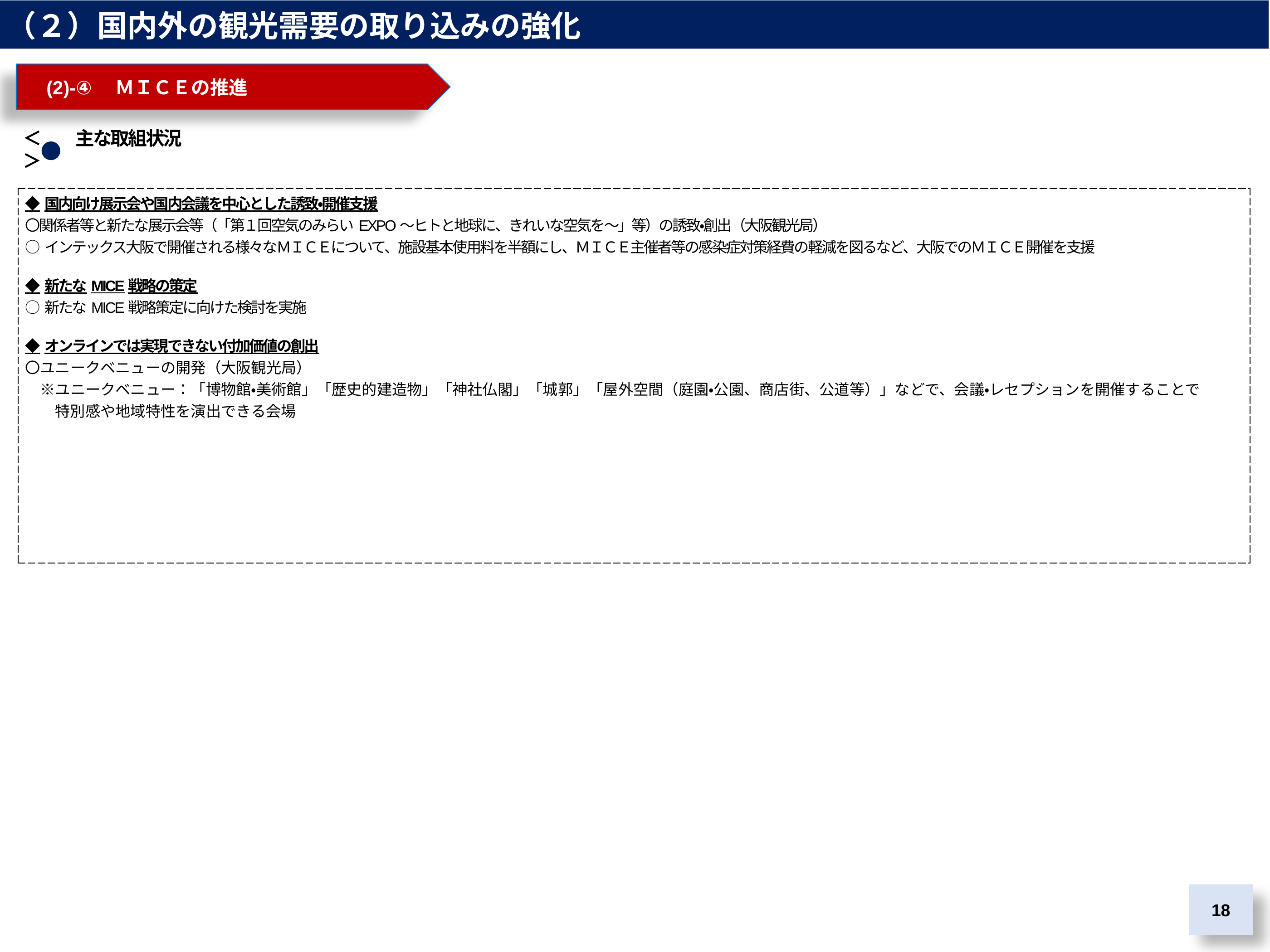

（２）国内外の観光需要の取り込みの強化
　(2)-④　ＭＩＣＥの推進
＜　　主な取組状況＞

| ◆国内向け展示会や国内会議を中心とした誘致・開催支援 〇関係者等と新たな展示会等（「第１回空気のみらいEXPO～ヒトと地球に、きれいな空気を～」等）の誘致・創出（大阪観光局） ○インテックス大阪で開催される様々なＭＩＣＥについて、施設基本使用料を半額にし、ＭＩＣＥ主催者等の感染症対策経費の軽減を図るなど、大阪でのＭＩＣＥ開催を支援 ◆新たなMICE戦略の策定 ○新たなMICE戦略策定に向けた検討を実施 ◆オンラインでは実現できない付加価値の創出 〇ユニークベニューの開発（大阪観光局） 　※ユニークベニュー：「博物館・美術館」「歴史的建造物」「神社仏閣」「城郭」「屋外空間（庭園・公園、商店街、公道等）」などで、会議・レセプションを開催することで 　　特別感や地域特性を演出できる会場 |
| --- |
18